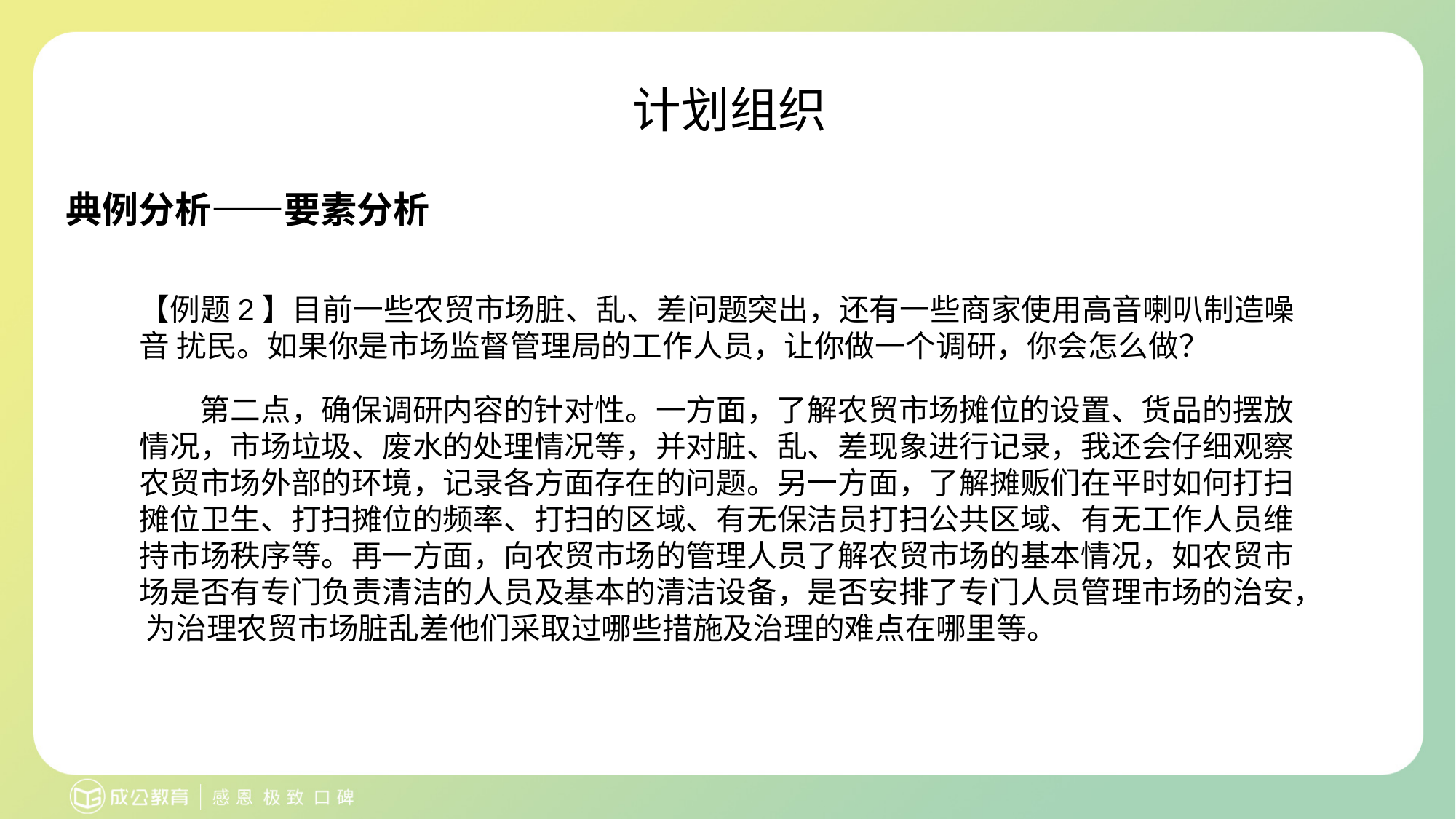

计划组织
典例分析——要素分析
【例题2】目前一些农贸市场脏、乱、差问题突出，还有一些商家使用高音喇叭制造噪音 扰民。如果你是市场监督管理局的工作人员，让你做一个调研，你会怎么做？
第二点，确保调研内容的针对性。一方面，了解农贸市场摊位的设置、货品的摆放 情况，市场垃圾、废水的处理情况等，并对脏、乱、差现象进行记录，我还会仔细观察 农贸市场外部的环境，记录各方面存在的问题。另一方面，了解摊贩们在平时如何打扫 摊位卫生、打扫摊位的频率、打扫的区域、有无保洁员打扫公共区域、有无工作人员维 持市场秩序等。再一方面，向农贸市场的管理人员了解农贸市场的基本情况，如农贸市 场是否有专门负责清洁的人员及基本的清洁设备，是否安排了专门人员管理市场的治安， 为治理农贸市场脏乱差他们采取过哪些措施及治理的难点在哪里等。